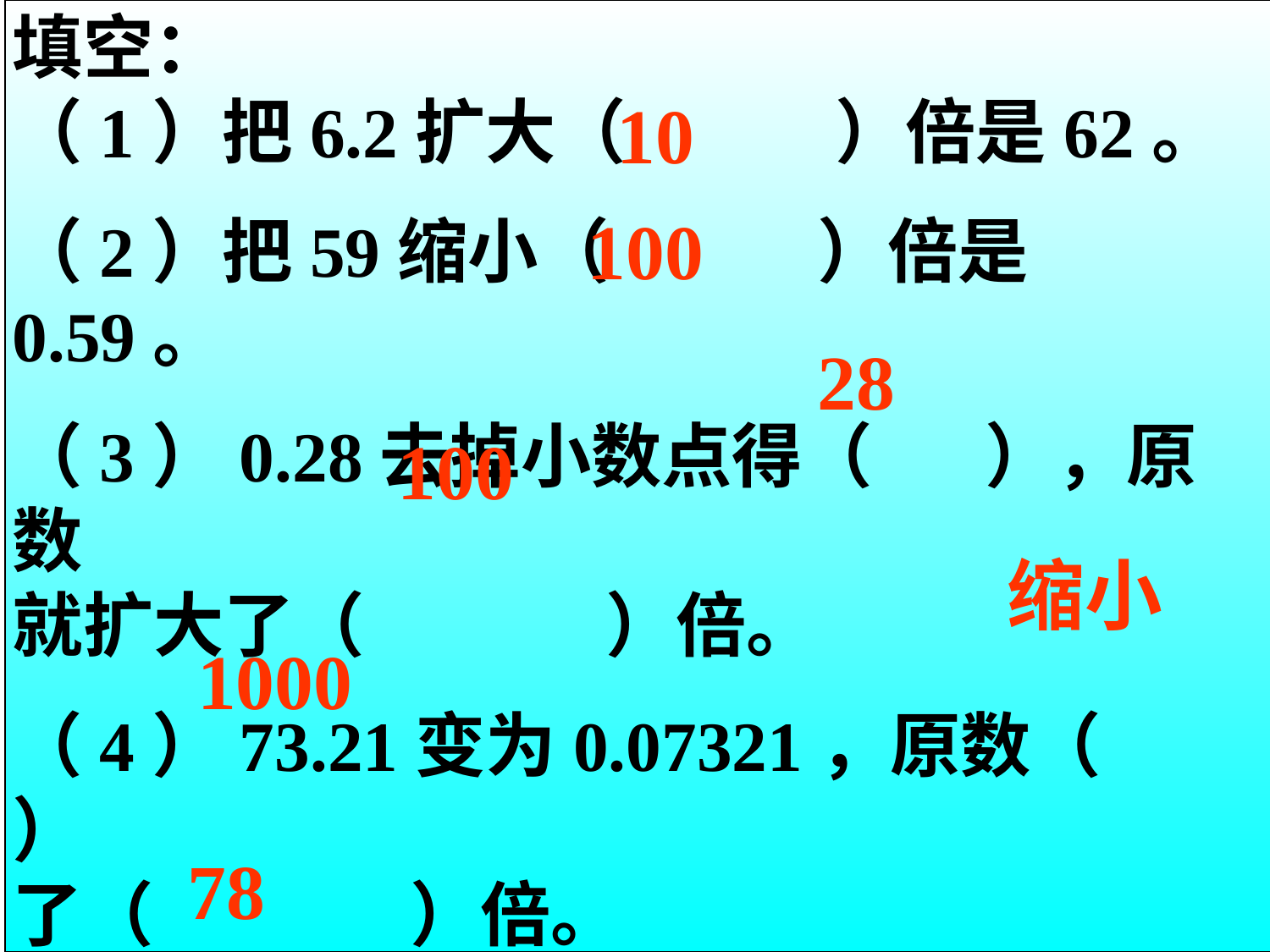

填空：
（1）把6.2扩大（             ）倍是62。
（2）把59缩小（             ）倍是0.59。
（3）0.28去掉小数点得（       ），原数
就扩大了（               ）倍。
（4）73.21变为0.07321，原数（          ）
了（                ）倍。
（5）把0.78先缩小10倍，再扩大1000倍
是（           ）。
10
100
28
100
缩小
1000
78